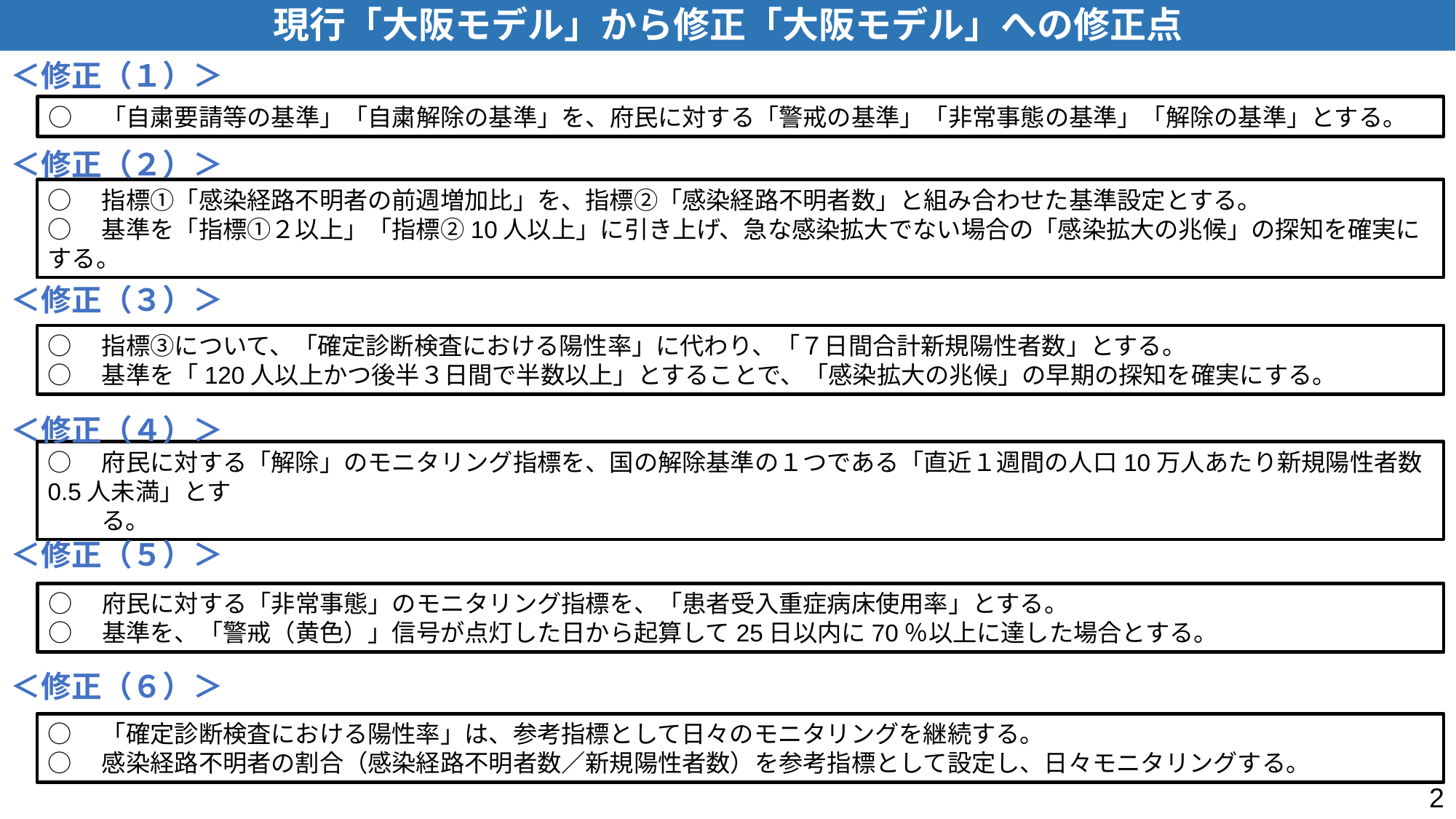

現行「大阪モデル」から修正「大阪モデル」への修正点
＜修正（１）＞
○　「自粛要請等の基準」「自粛解除の基準」を、府民に対する「警戒の基準」「非常事態の基準」「解除の基準」とする。
＜修正（２）＞
○　指標①「感染経路不明者の前週増加比」を、指標②「感染経路不明者数」と組み合わせた基準設定とする。
○　基準を「指標①２以上」「指標②10人以上」に引き上げ、急な感染拡大でない場合の「感染拡大の兆候」の探知を確実にする。
＜修正（３）＞
○　指標③について、「確定診断検査における陽性率」に代わり、「７日間合計新規陽性者数」とする。
○　基準を「120人以上かつ後半３日間で半数以上」とすることで、「感染拡大の兆候」の早期の探知を確実にする。
＜修正（４）＞
○　府民に対する「解除」のモニタリング指標を、国の解除基準の１つである「直近１週間の人口10万人あたり新規陽性者数0.5人未満」とす
　　 る。
＜修正（５）＞
○　府民に対する「非常事態」のモニタリング指標を、「患者受入重症病床使用率」とする。
○　基準を、「警戒（黄色）」信号が点灯した日から起算して25日以内に70％以上に達した場合とする。
＜修正（６）＞
○　「確定診断検査における陽性率」は、参考指標として日々のモニタリングを継続する。
○　感染経路不明者の割合（感染経路不明者数／新規陽性者数）を参考指標として設定し、日々モニタリングする。
2